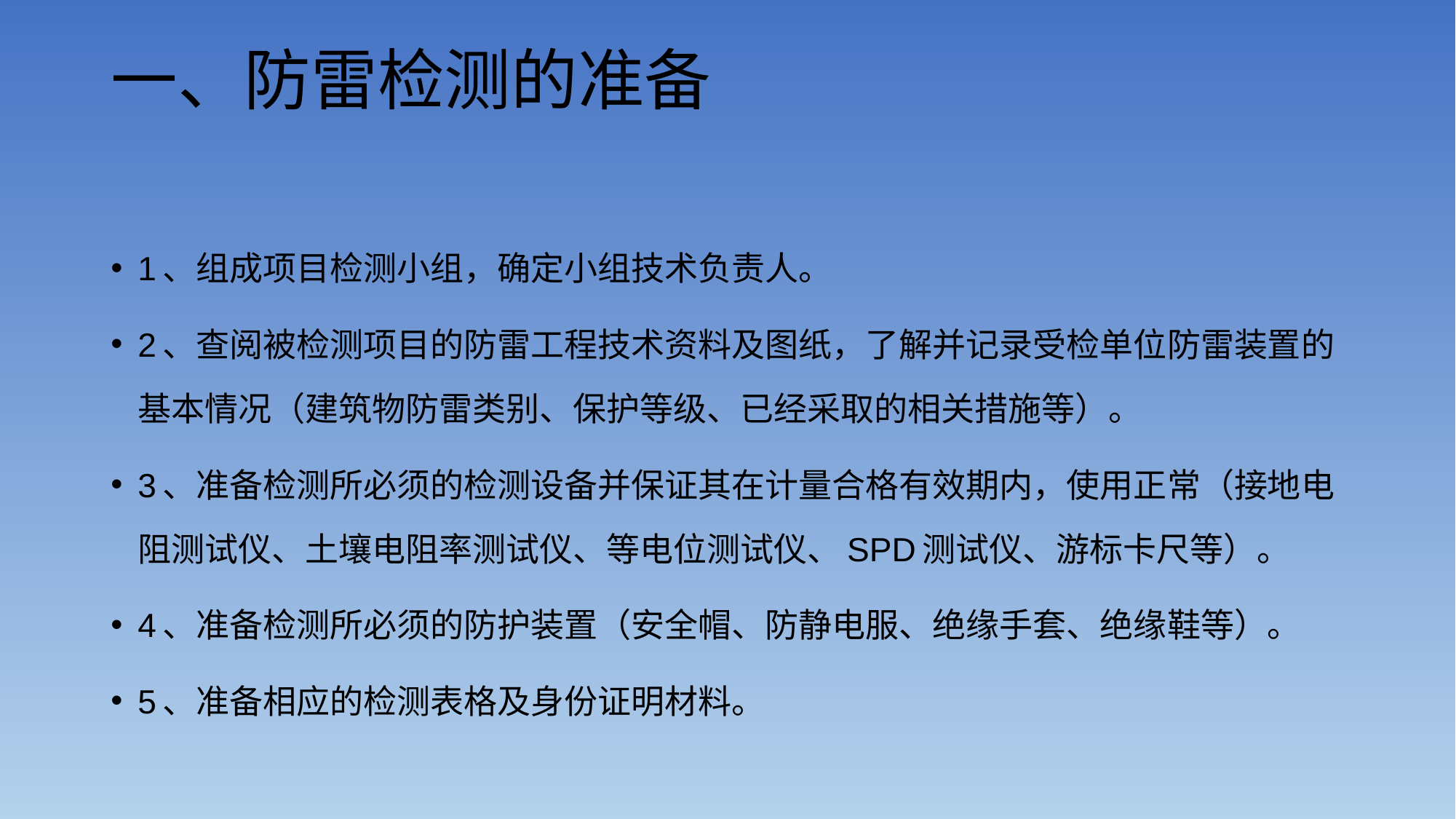

# 一、防雷检测的准备
1、组成项目检测小组，确定小组技术负责人。
2、查阅被检测项目的防雷工程技术资料及图纸，了解并记录受检单位防雷装置的基本情况（建筑物防雷类别、保护等级、已经采取的相关措施等）。
3、准备检测所必须的检测设备并保证其在计量合格有效期内，使用正常（接地电阻测试仪、土壤电阻率测试仪、等电位测试仪、SPD测试仪、游标卡尺等）。
4、准备检测所必须的防护装置（安全帽、防静电服、绝缘手套、绝缘鞋等）。
5、准备相应的检测表格及身份证明材料。